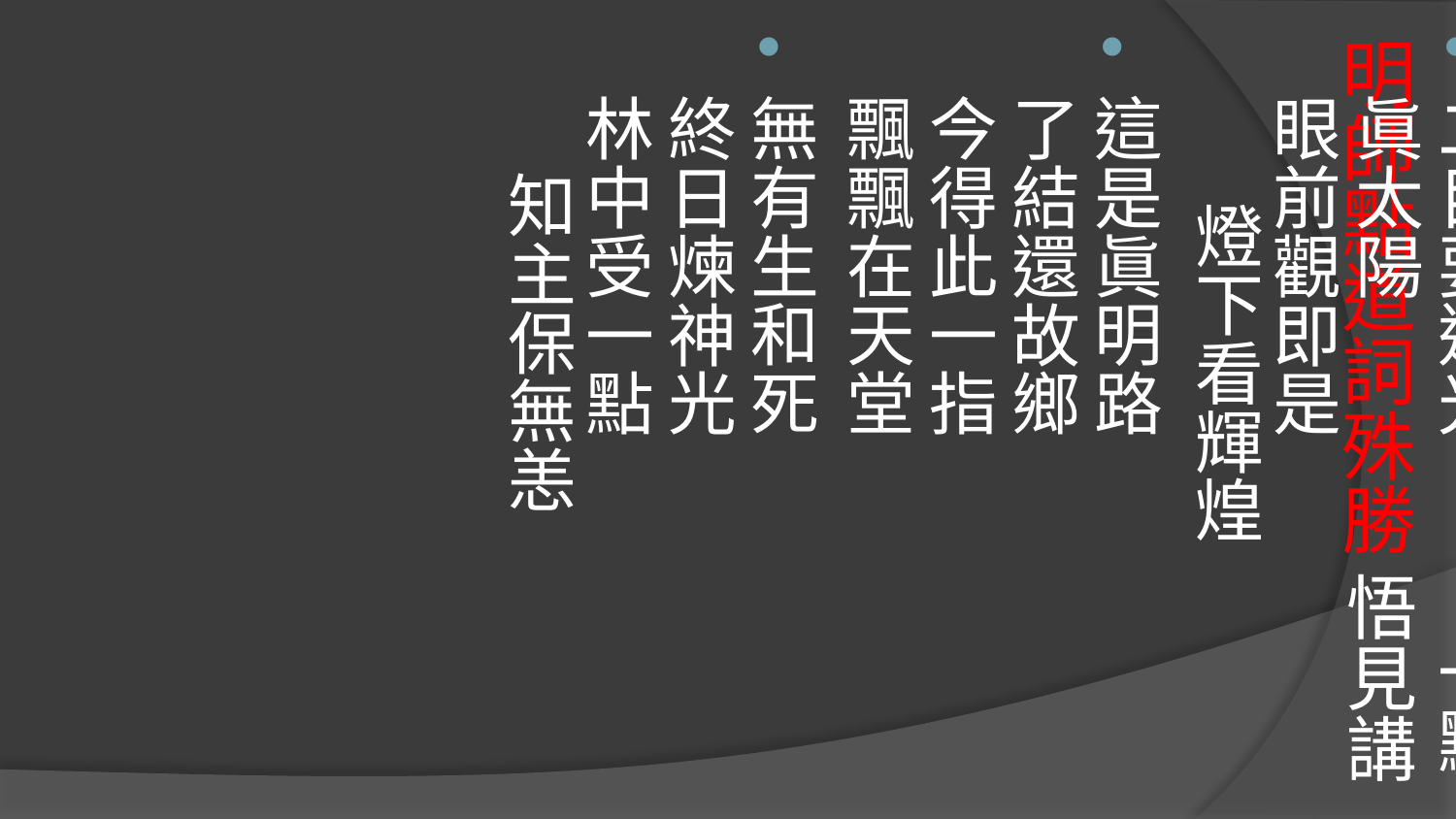

九、成佛正法在玄關
濟公老師説
二目要迴光             一點眞太陽 
眼前觀即是                              燈下看輝煌
這是眞明路                     了結還故鄉
今得此一指                       飄飄在天堂
無有生和死                      終日煉神光 
林中受一點                            知主保無恙

# 明師點道詞殊勝 悟見講